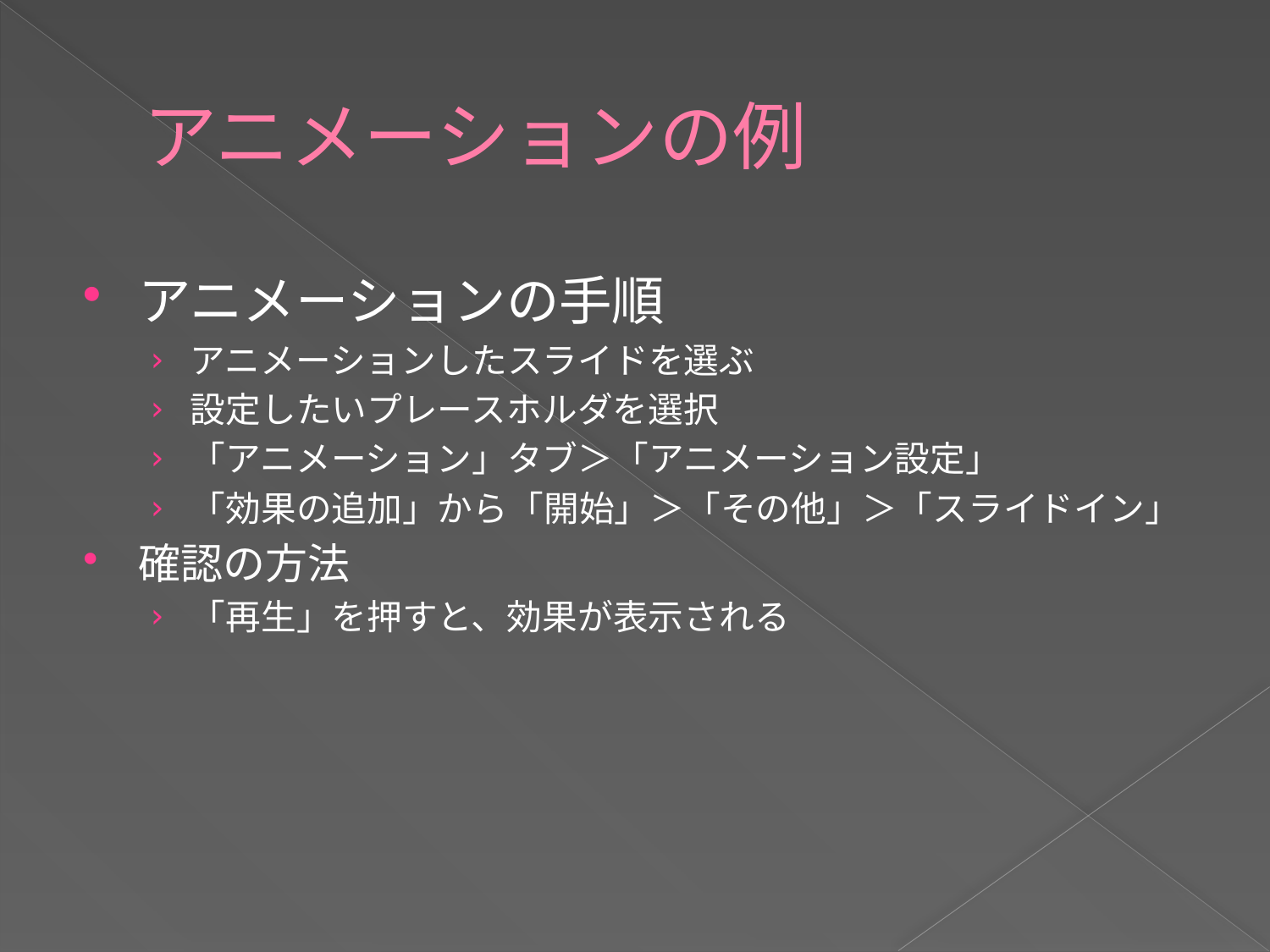

# アニメーションの例
アニメーションの手順
アニメーションしたスライドを選ぶ
設定したいプレースホルダを選択
「アニメーション」タブ＞「アニメーション設定」
「効果の追加」から「開始」＞「その他」＞「スライドイン」
確認の方法
「再生」を押すと、効果が表示される